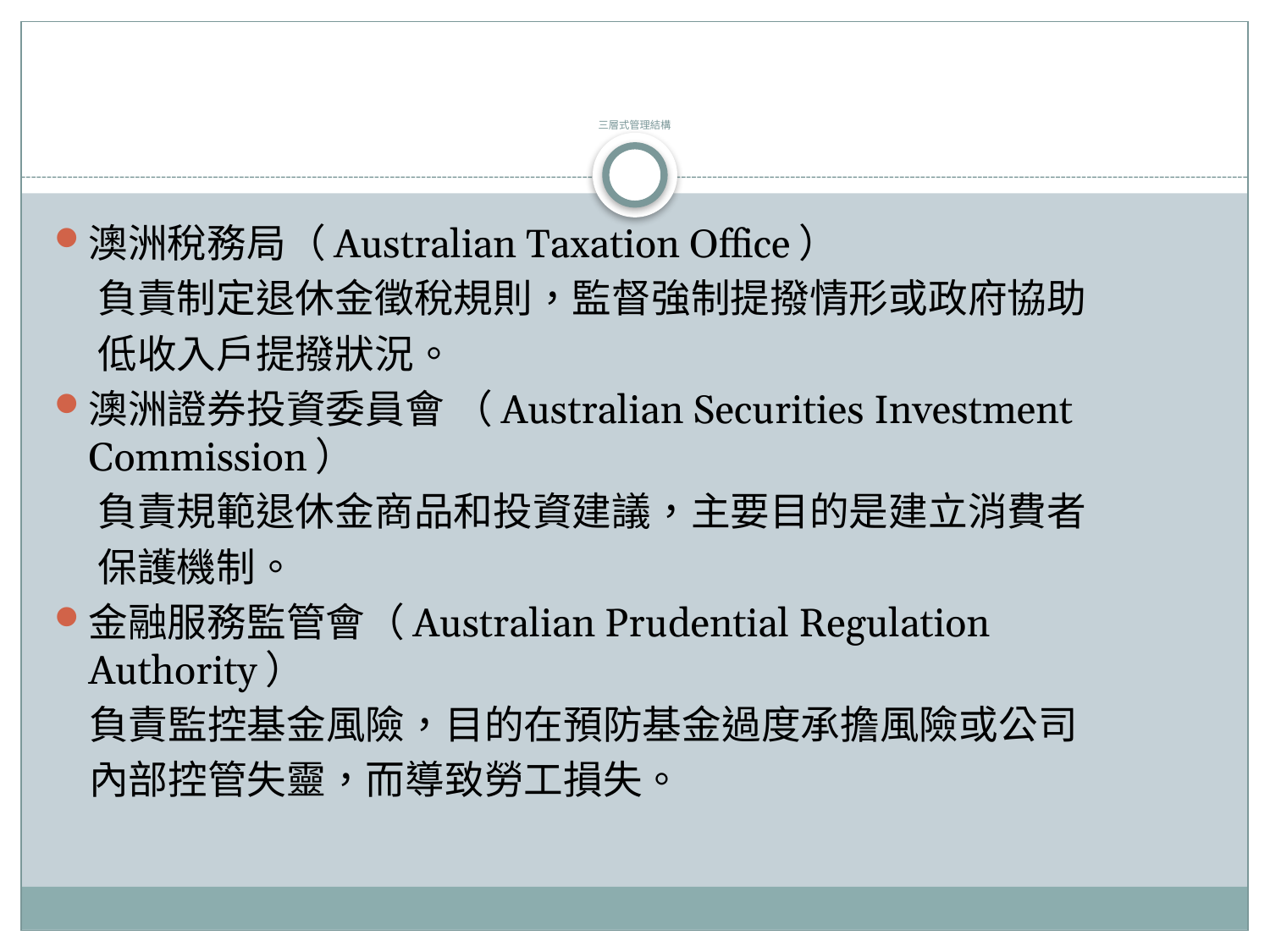

# 三層式管理結構
澳洲稅務局（Australian Taxation Office）
    負責制定退休金徵稅規則，監督強制提撥情形或政府協助
    低收入戶提撥狀況。
澳洲證券投資委員會 （Australian Securities Investment Commission）
    負責規範退休金商品和投資建議，主要目的是建立消費者
    保護機制。
金融服務監管會（Australian Prudential Regulation Authority）
   負責監控基金風險，目的在預防基金過度承擔風險或公司
   內部控管失靈，而導致勞工損失。